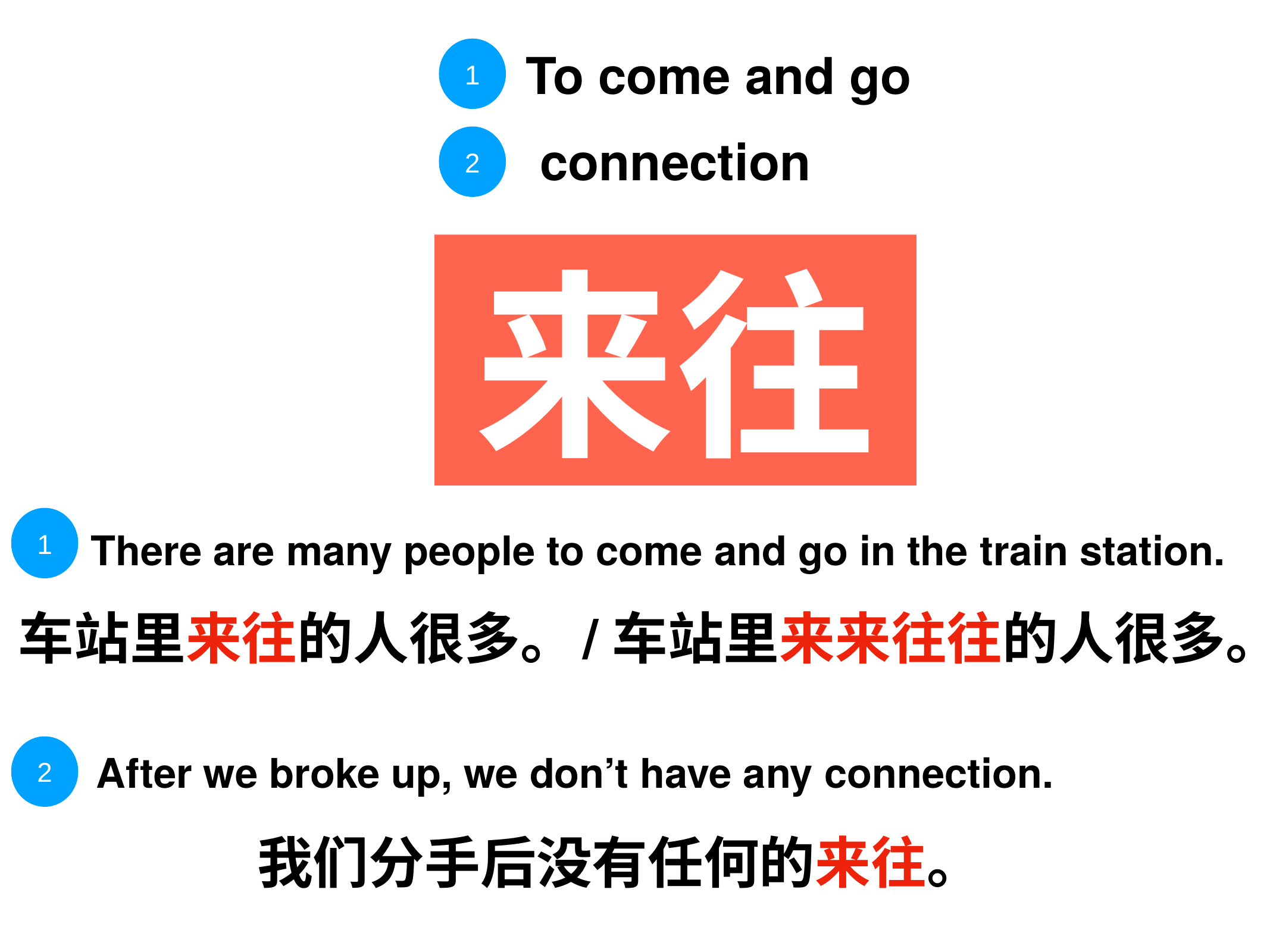

1
To come and go
connection
2
来往
1
There are many people to come and go in the train station.
车站里来往的人很多。
/车站里来来往往的人很多。
2
After we broke up, we don’t have any connection.
我们分手后没有任何的来往。